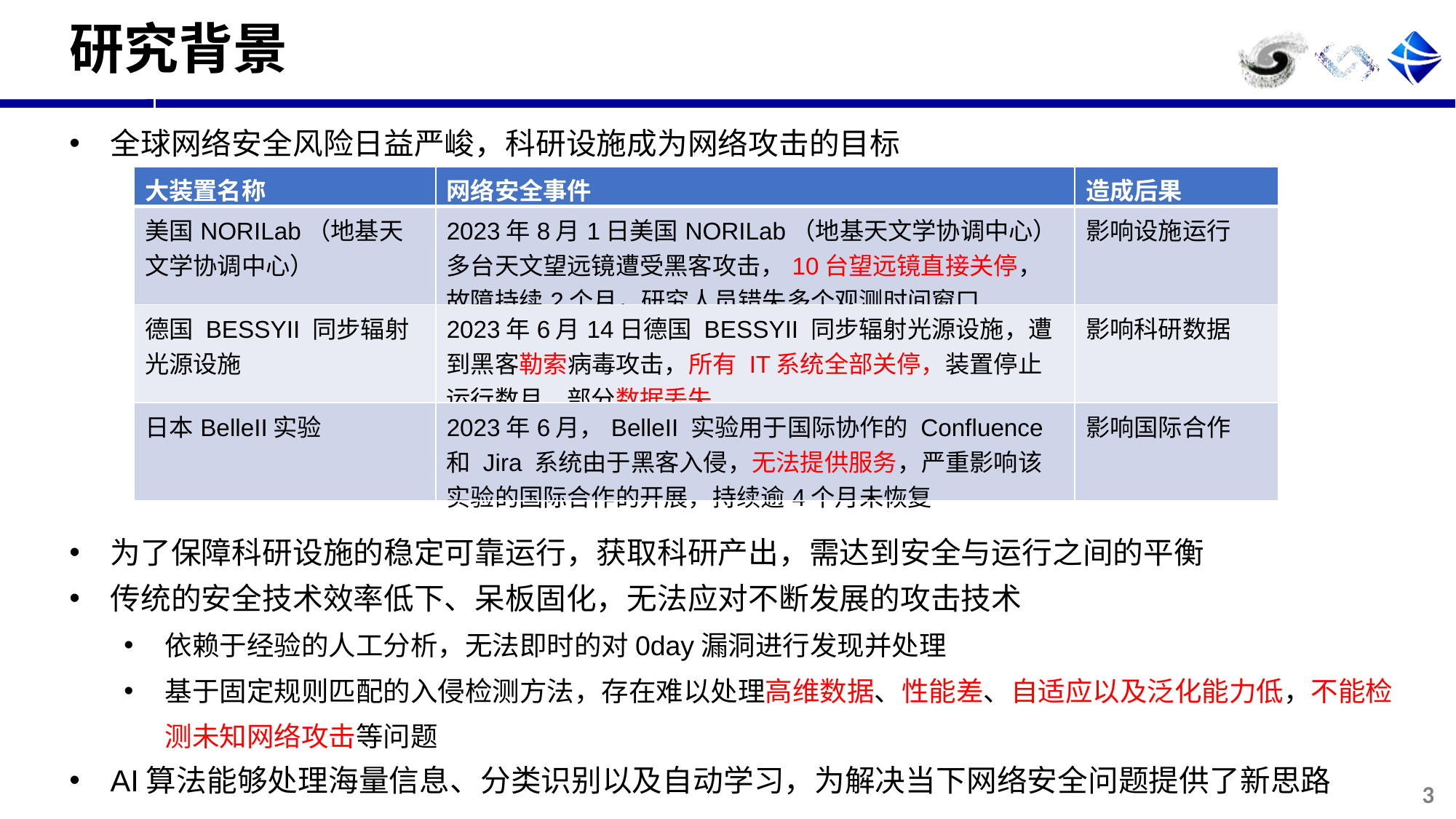

# 研究背景
全球网络安全风险日益严峻，科研设施成为网络攻击的目标

为了保障科研设施的稳定可靠运行，获取科研产出，需达到安全与运行之间的平衡
传统的安全技术效率低下、呆板固化，无法应对不断发展的攻击技术
依赖于经验的人工分析，无法即时的对0day漏洞进行发现并处理
基于固定规则匹配的入侵检测方法，存在难以处理高维数据、性能差、自适应以及泛化能力低，不能检测未知网络攻击等问题
AI算法能够处理海量信息、分类识别以及自动学习，为解决当下网络安全问题提供了新思路

| 大装置名称 | 网络安全事件 | 造成后果 |
| --- | --- | --- |
| 美国NORILab（地基天文学协调中心） | 2023年8月1日美国NORILab（地基天文学协调中心）多台天文望远镜遭受黑客攻击，10台望远镜直接关停，故障持续2个月，研究人员错失多个观测时间窗口 | 影响设施运行 |
| 德国 BESSYII 同步辐射光源设施 | 2023年6月14日德国 BESSYII 同步辐射光源设施，遭到黑客勒索病毒攻击，所有 IT系统全部关停，装置停止运行数月，部分数据丢失 | 影响科研数据 |
| 日本BelleII实验 | 2023年6月，BelleII 实验用于国际协作的 Confluence 和 Jira 系统由于黑客入侵，无法提供服务，严重影响该实验的国际合作的开展，持续逾4个月未恢复 | 影响国际合作 |